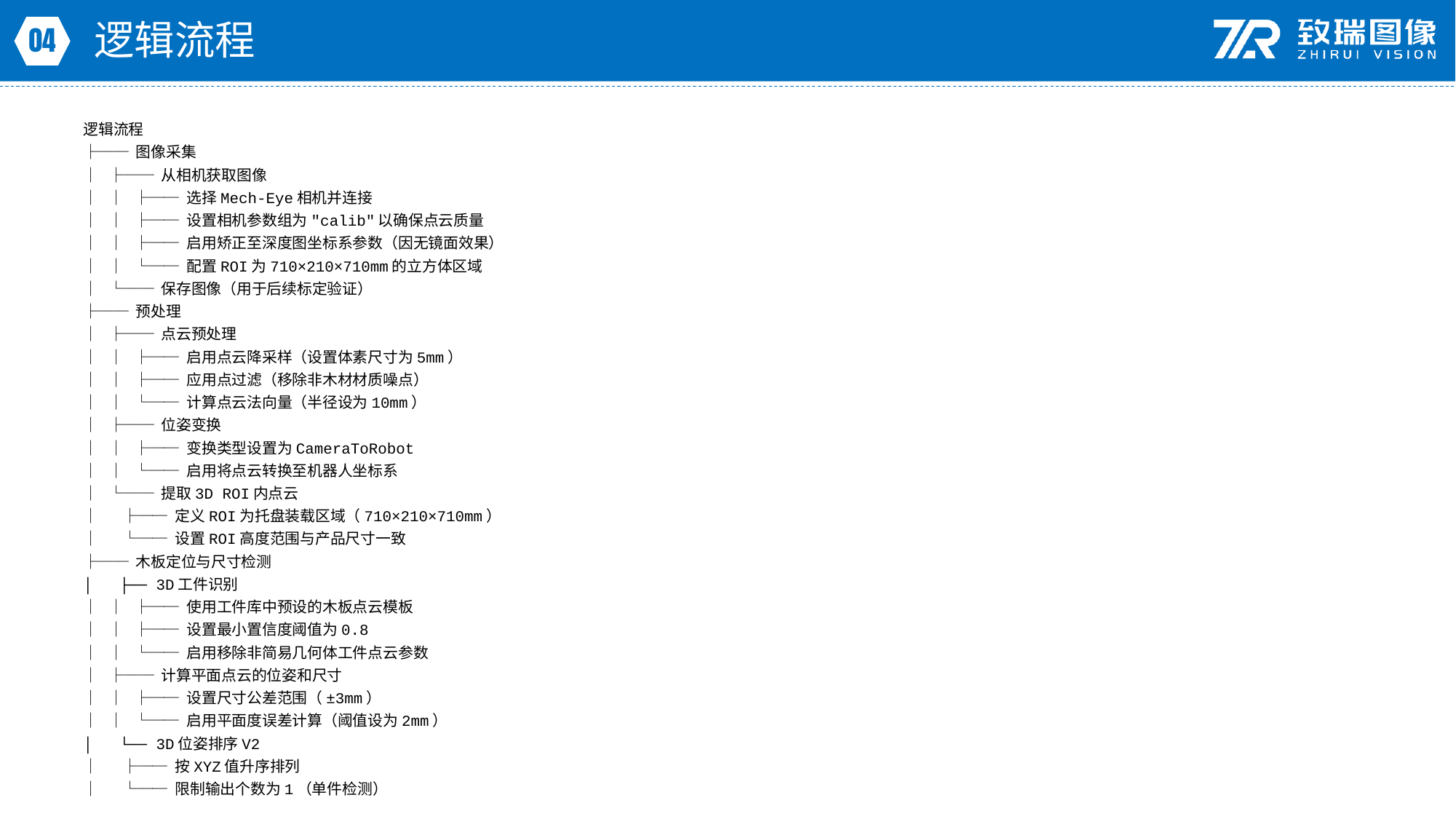

逻辑流程
04

逻辑流程
├── 图像采集
│   ├── 从相机获取图像
│   │   ├── 选择Mech-Eye相机并连接
│   │   ├── 设置相机参数组为"calib"以确保点云质量
│   │   ├── 启用矫正至深度图坐标系参数（因无镜面效果）
│   │   └── 配置ROI为710×210×710mm的立方体区域
│   └── 保存图像（用于后续标定验证）
├── 预处理
│   ├── 点云预处理
│   │   ├── 启用点云降采样（设置体素尺寸为5mm）
│   │   ├── 应用点过滤（移除非木材材质噪点）
│   │   └── 计算点云法向量（半径设为10mm）
│   ├── 位姿变换
│   │   ├── 变换类型设置为CameraToRobot
│   │   └── 启用将点云转换至机器人坐标系
│   └── 提取3D ROI内点云
│       ├── 定义ROI为托盘装载区域（710×210×710mm）
│       └── 设置ROI高度范围与产品尺寸一致
├── 木板定位与尺寸检测
│   ├── 3D工件识别
│   │   ├── 使用工件库中预设的木板点云模板
│   │   ├── 设置最小置信度阈值为0.8
│   │   └── 启用移除非简易几何体工件点云参数
│   ├── 计算平面点云的位姿和尺寸
│   │   ├── 设置尺寸公差范围（±3mm）
│   │   └── 启用平面度误差计算（阈值设为2mm）
│   └── 3D位姿排序V2
│       ├── 按XYZ值升序排列
│       └── 限制输出个数为1（单件检测）